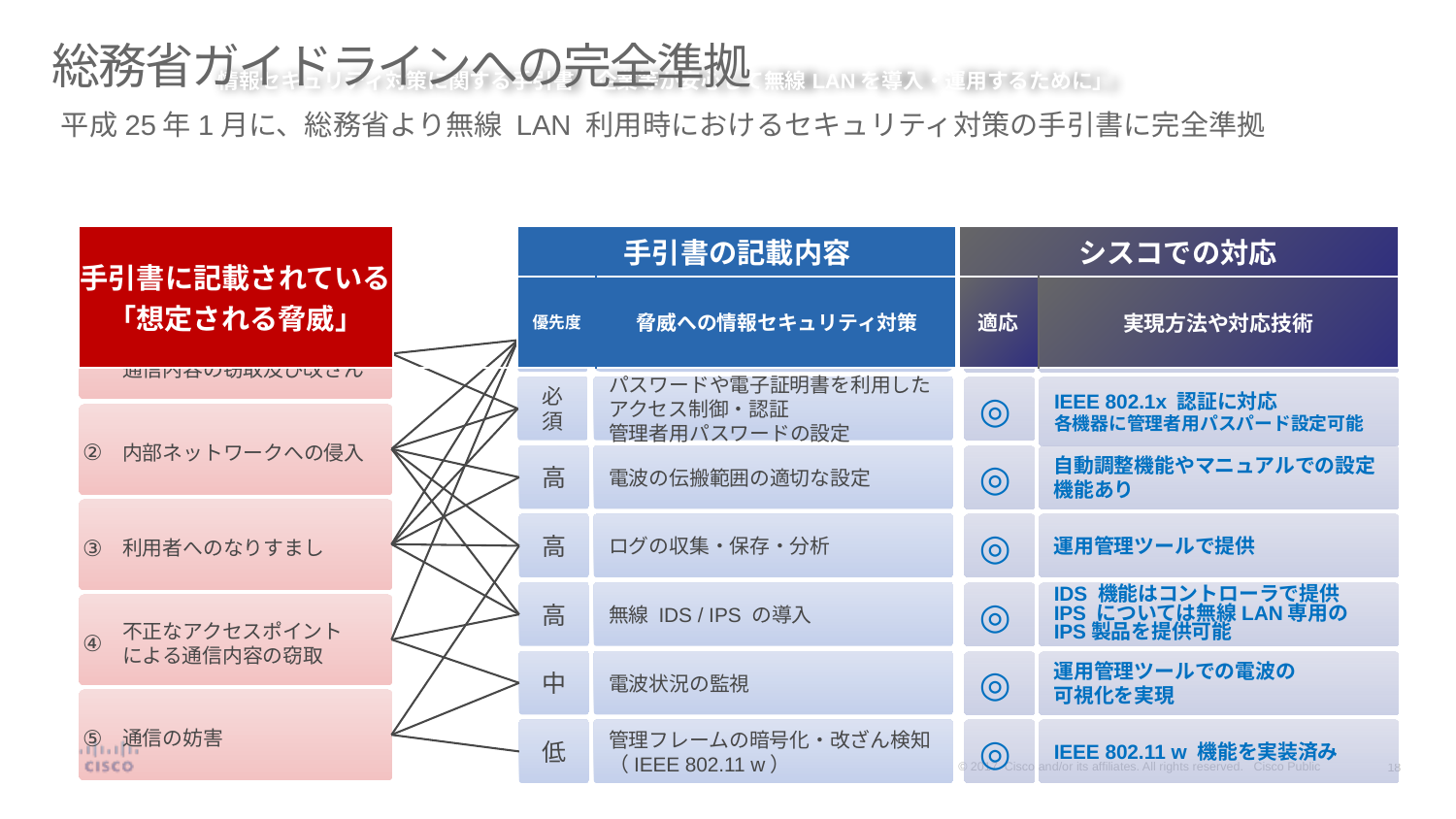

# 総務省ガイドラインへの完全準拠

情報セキュリティ対策に関する手引書「企業等が安心して無線LANを導入・運用するために」
 http://www.soumu.go.jp/main_content/000199320.pdf
平成25年1月に、総務省より無線 LAN 利用時におけるセキュリティ対策の手引書に完全準拠
| 手引書に記載されている 「想定される脅威」 |  | 手引書の記載内容 |  | シスコでの対応 |  |
| --- | --- | --- | --- | --- | --- |
|  |  | 優先度 | 脅威への情報セキュリティ対策 | 適応 | 実現方法や対応技術 |

必須
必須
高
高
高
中
低
WPA / WPA2 (CCMP) の採用と
適切な設定
パスワードや電子証明書を利用した
アクセス制御・認証
管理者用パスワードの設定
電波の伝搬範囲の適切な設定
ログの収集・保存・分析
無線 IDS / IPS の導入
電波状況の監視
管理フレームの暗号化・改ざん検知（IEEE 802.11 w）
◎
◎
◎
◎
◎
◎
◎
WPA / WPA2 機能を実装済み
IEEE 802.1x 認証に対応
各機器に管理者用パスパード設定可能
自動調整機能やマニュアルでの設定機能あり
運用管理ツールで提供
IDS 機能はコントローラで提供
IPS については無線LAN専用のIPS製品を提供可能
運用管理ツールでの電波の
可視化を実現
IEEE 802.11 w 機能を実装済み
①
②
③
④
⑤
無線 LAN 区間における
通信内容の窃取及び改ざん
内部ネットワークへの侵入
利用者へのなりすまし
不正なアクセスポイント
による通信内容の窃取
通信の妨害